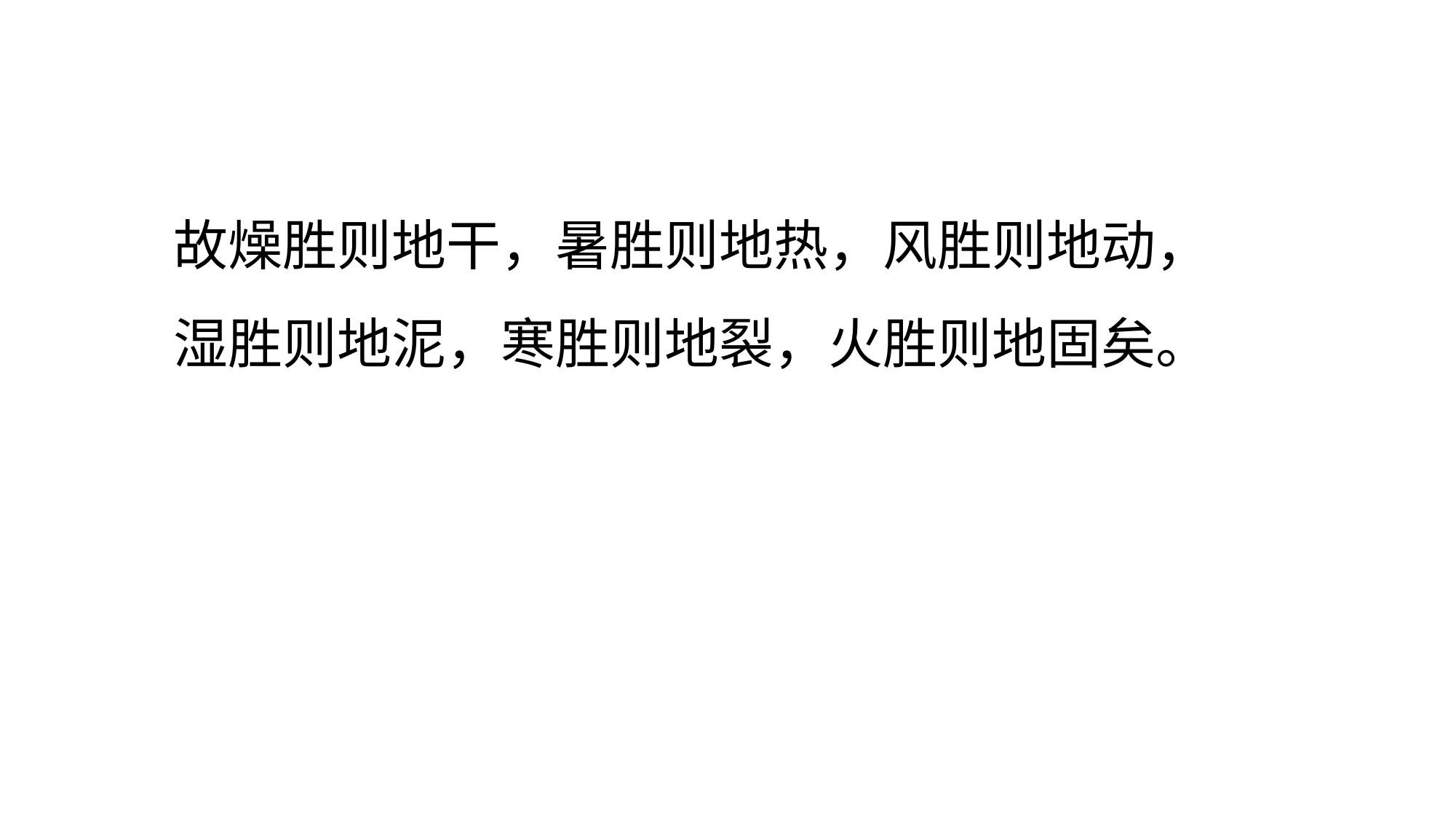

故燥胜则地干，暑胜则地热，风胜则地动，湿胜则地泥，寒胜则地裂，火胜则地固矣。